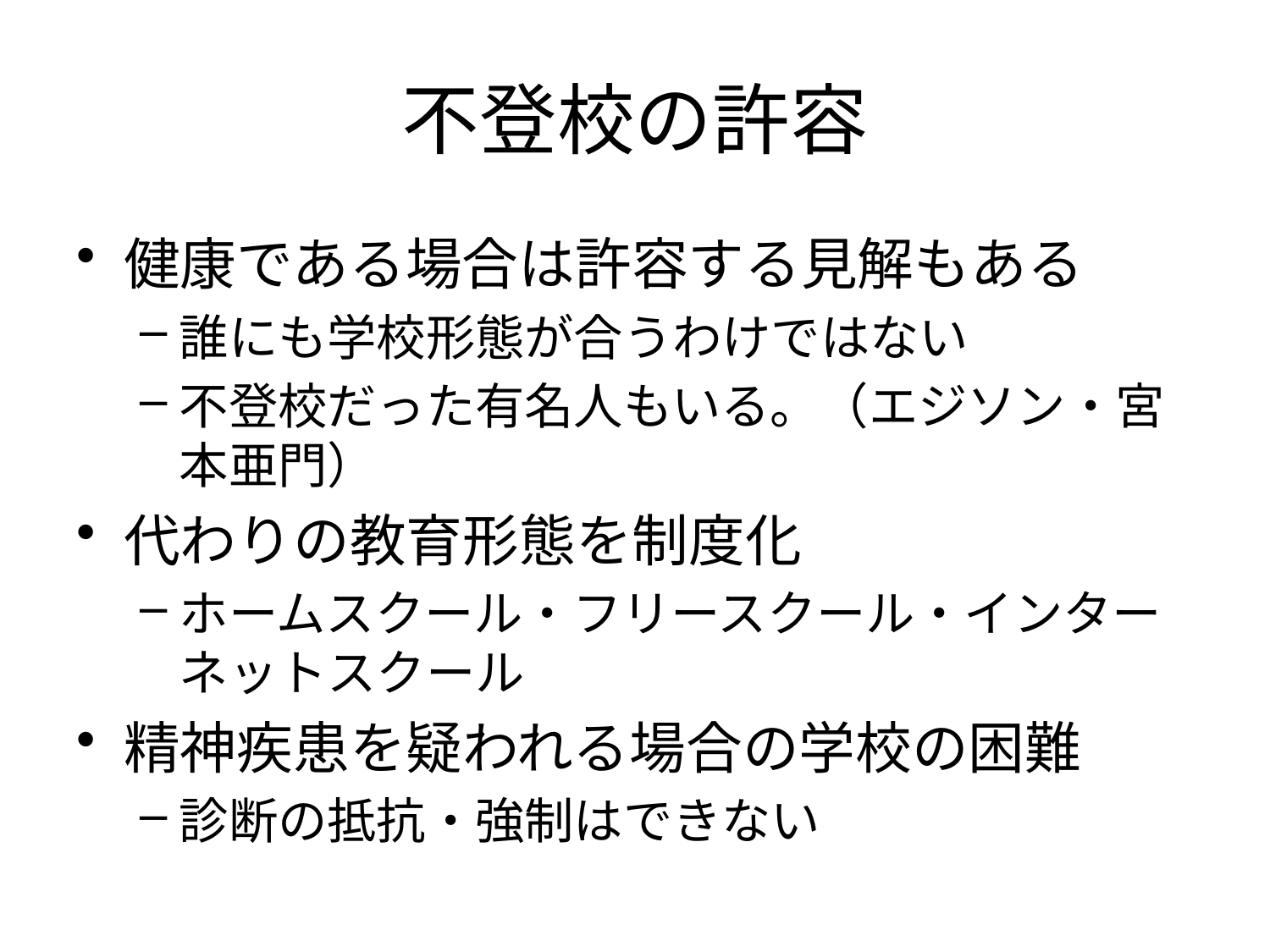

# 不登校の許容
健康である場合は許容する見解もある
誰にも学校形態が合うわけではない
不登校だった有名人もいる。（エジソン・宮本亜門）
代わりの教育形態を制度化
ホームスクール・フリースクール・インターネットスクール
精神疾患を疑われる場合の学校の困難
診断の抵抗・強制はできない